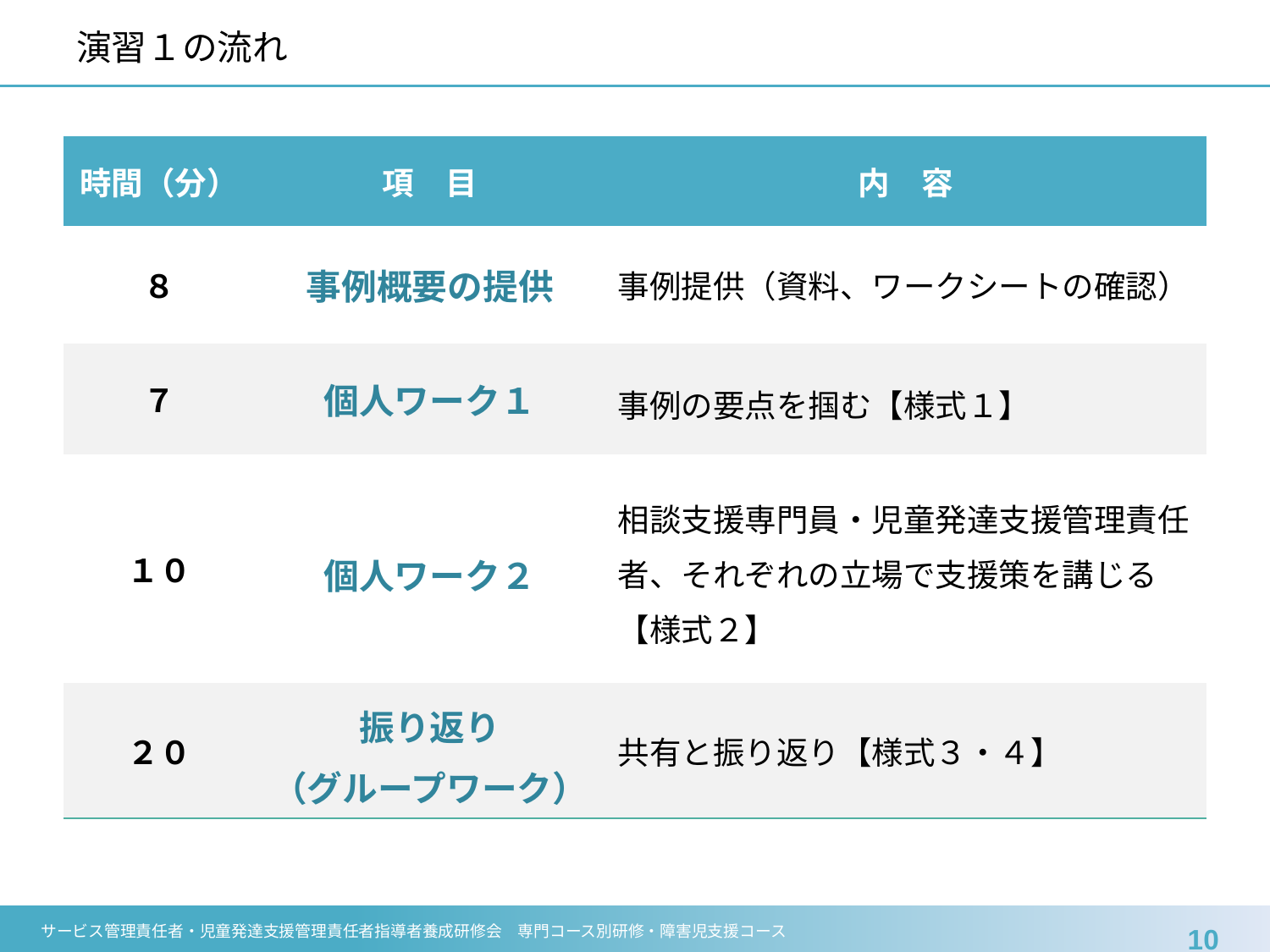

# 演習１の流れ
| 時間（分） | 項　目 | 内　容 |
| --- | --- | --- |
| ８ | 事例概要の提供 | 事例提供（資料、ワークシートの確認） |
| ７ | 個人ワーク１ | 事例の要点を掴む【様式１】 |
| １０ | 個人ワーク２ | 相談支援専門員・児童発達支援管理責任者、それぞれの立場で支援策を講じる【様式２】 |
| ２０ | 振り返り （グループワーク） | 共有と振り返り【様式３・４】 |